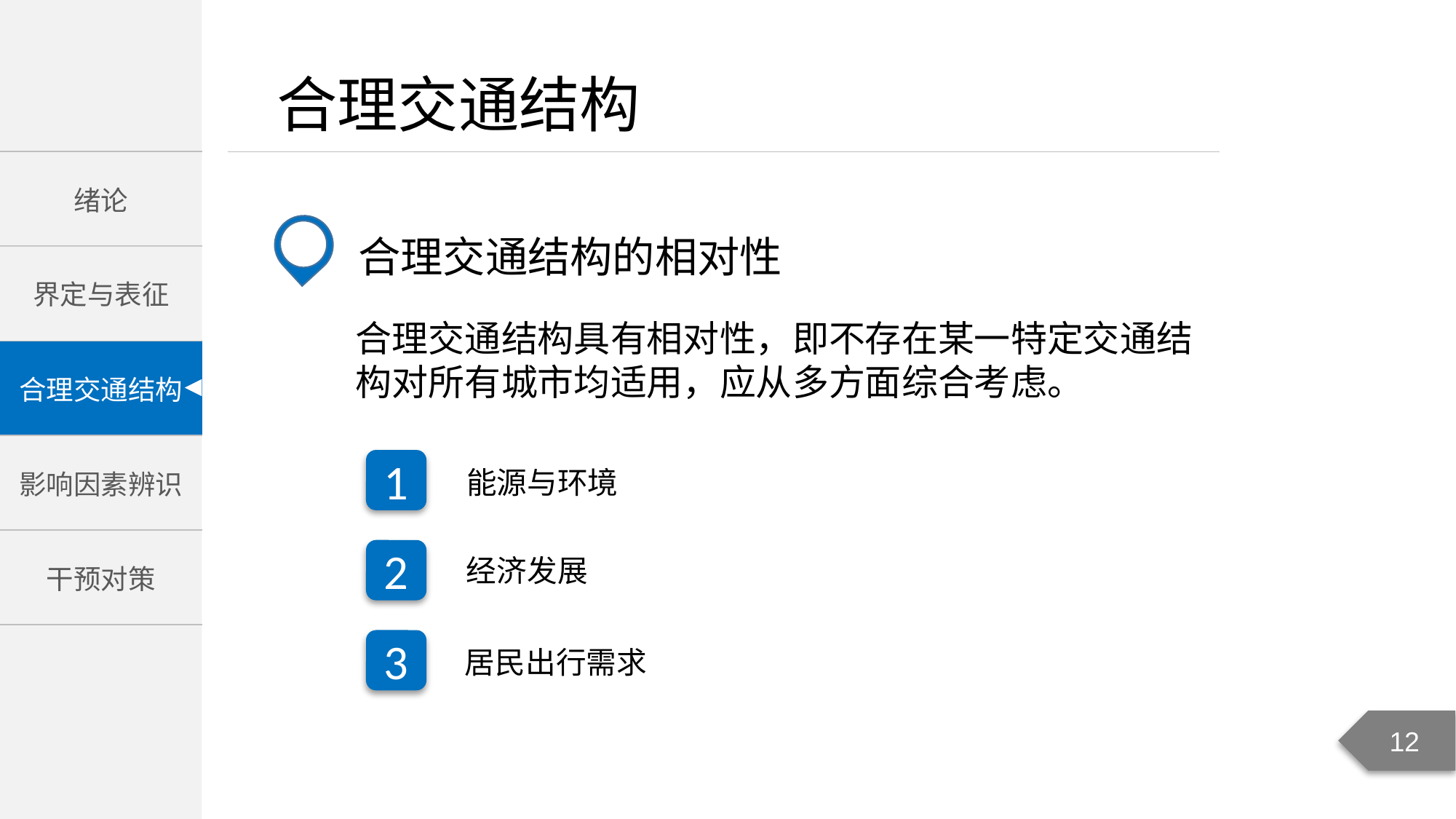

合理交通结构的相对性
合理交通结构具有相对性，即不存在某一特定交通结构对所有城市均适用，应从多方面综合考虑。
1
能源与环境
2
经济发展
3
居民出行需求